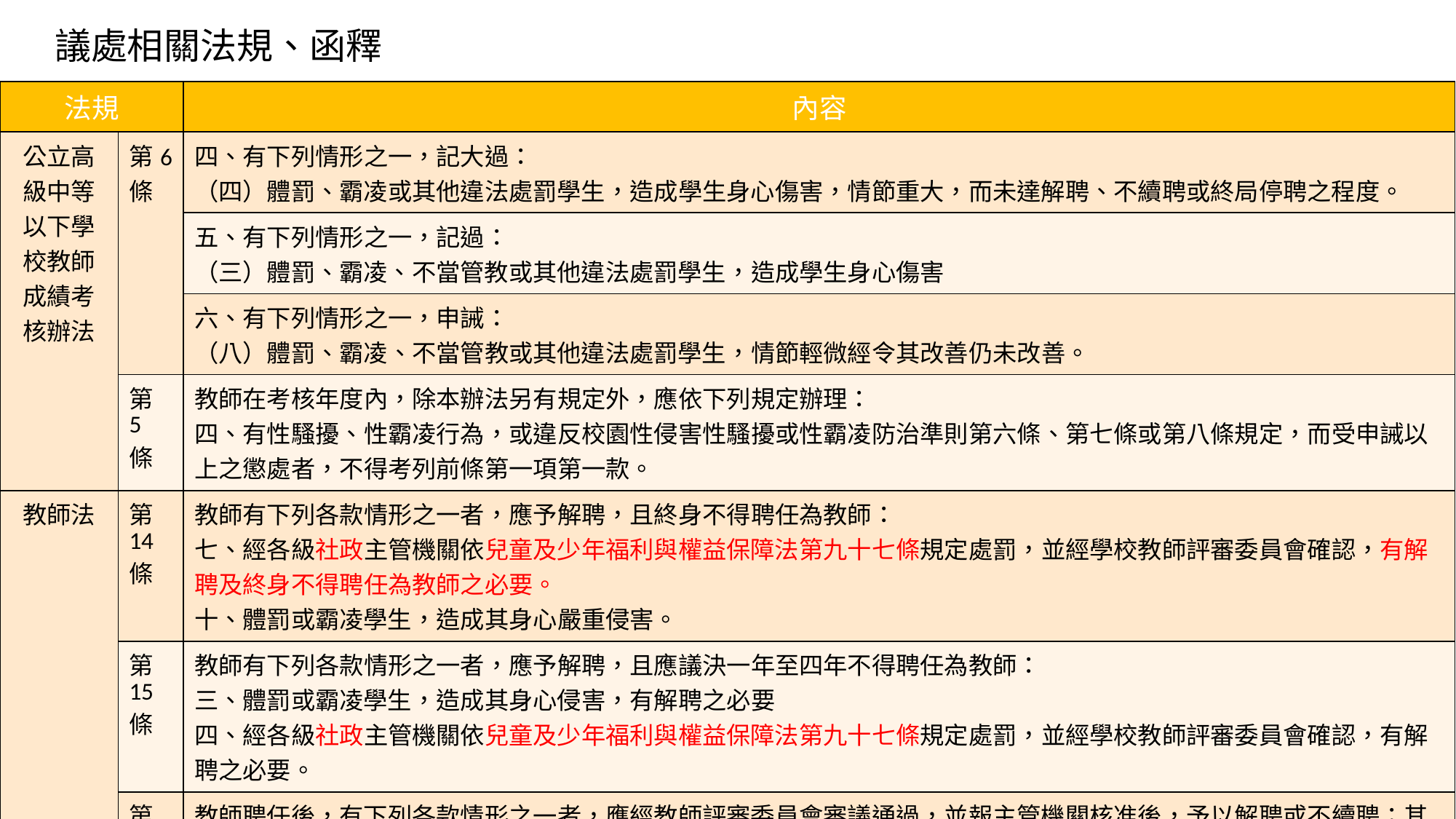

# 議處相關法規、函釋
| 法規 |  | 內容 |
| --- | --- | --- |
| 公立高級中等以下學校教師成績考核辦法 | 第6 條 | 四、有下列情形之一，記大過： （四）體罰、霸凌或其他違法處罰學生，造成學生身心傷害，情節重大，而未達解聘、不續聘或終局停聘之程度。 |
|  |  | 五、有下列情形之一，記過： （三）體罰、霸凌、不當管教或其他違法處罰學生，造成學生身心傷害 |
|  |  | 六、有下列情形之一，申誡： （八）體罰、霸凌、不當管教或其他違法處罰學生，情節輕微經令其改善仍未改善。 |
|  | 第 5 條 | 教師在考核年度內，除本辦法另有規定外，應依下列規定辦理： 四、有性騷擾、性霸凌行為，或違反校園性侵害性騷擾或性霸凌防治準則第六條、第七條或第八條規定，而受申誡以上之懲處者，不得考列前條第一項第一款。 |
| 教師法 | 第 14 條 | 教師有下列各款情形之一者，應予解聘，且終身不得聘任為教師： 七、經各級社政主管機關依兒童及少年福利與權益保障法第九十七條規定處罰，並經學校教師評審委員會確認，有解聘及終身不得聘任為教師之必要。 十、體罰或霸凌學生，造成其身心嚴重侵害。 |
|  | 第 15 條 | 教師有下列各款情形之一者，應予解聘，且應議決一年至四年不得聘任為教師： 三、體罰或霸凌學生，造成其身心侵害，有解聘之必要 四、經各級社政主管機關依兒童及少年福利與權益保障法第九十七條規定處罰，並經學校教師評審委員會確認，有解聘之必要。 |
|  | 第 16 條 | 教師聘任後，有下列各款情形之一者，應經教師評審委員會審議通過，並報主管機關核准後，予以解聘或不續聘；其情節以資遣為宜者，應依第二十七條規定辦理： 一、教學不力或不能勝任工作有具體事實。 二、違反聘約情節重大。 |